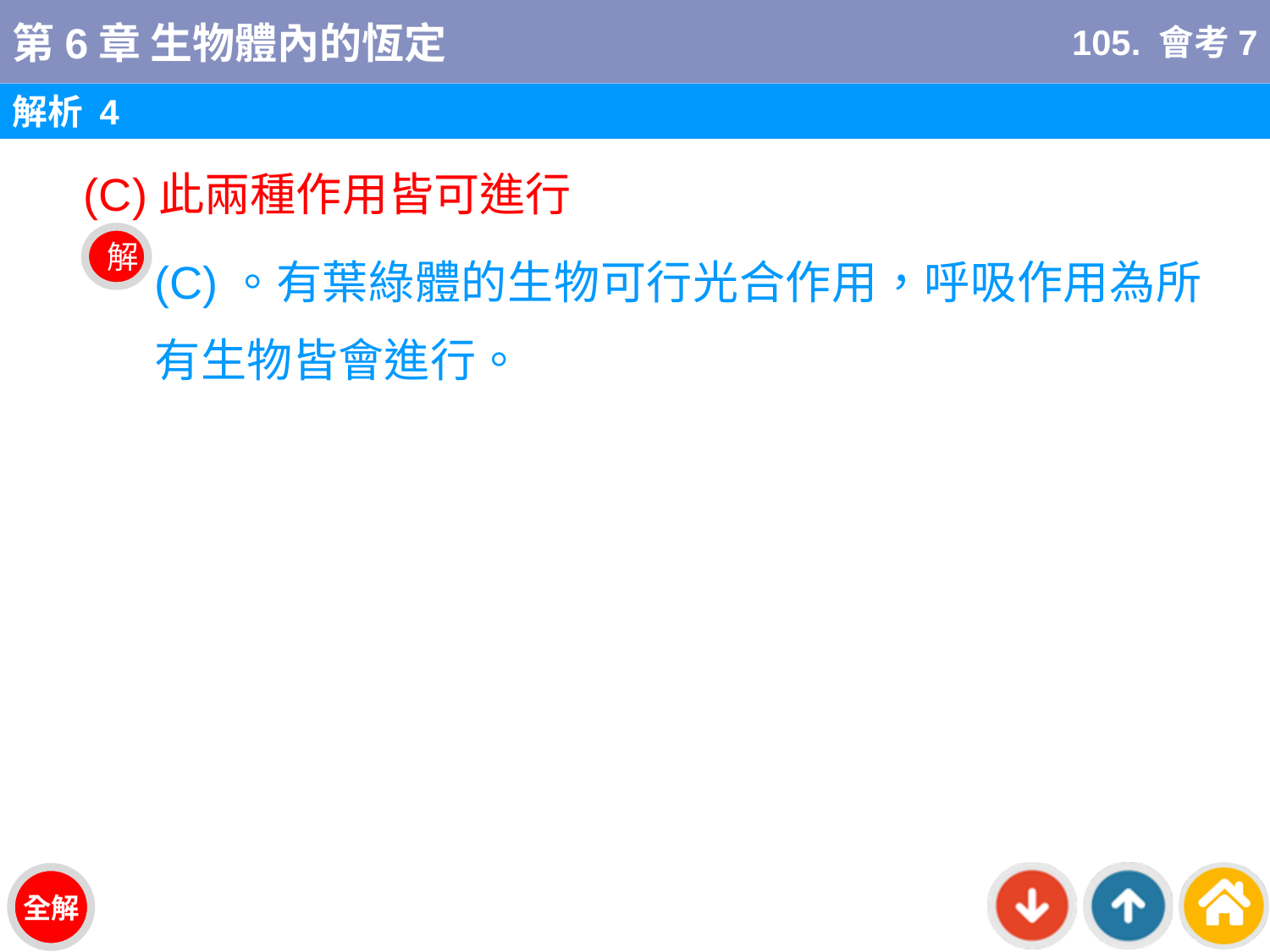

105. 會考7
解析 4
(C)此兩種作用皆可進行
(C)。有葉綠體的生物可行光合作用，呼吸作用為所有生物皆會進行。
解
全解